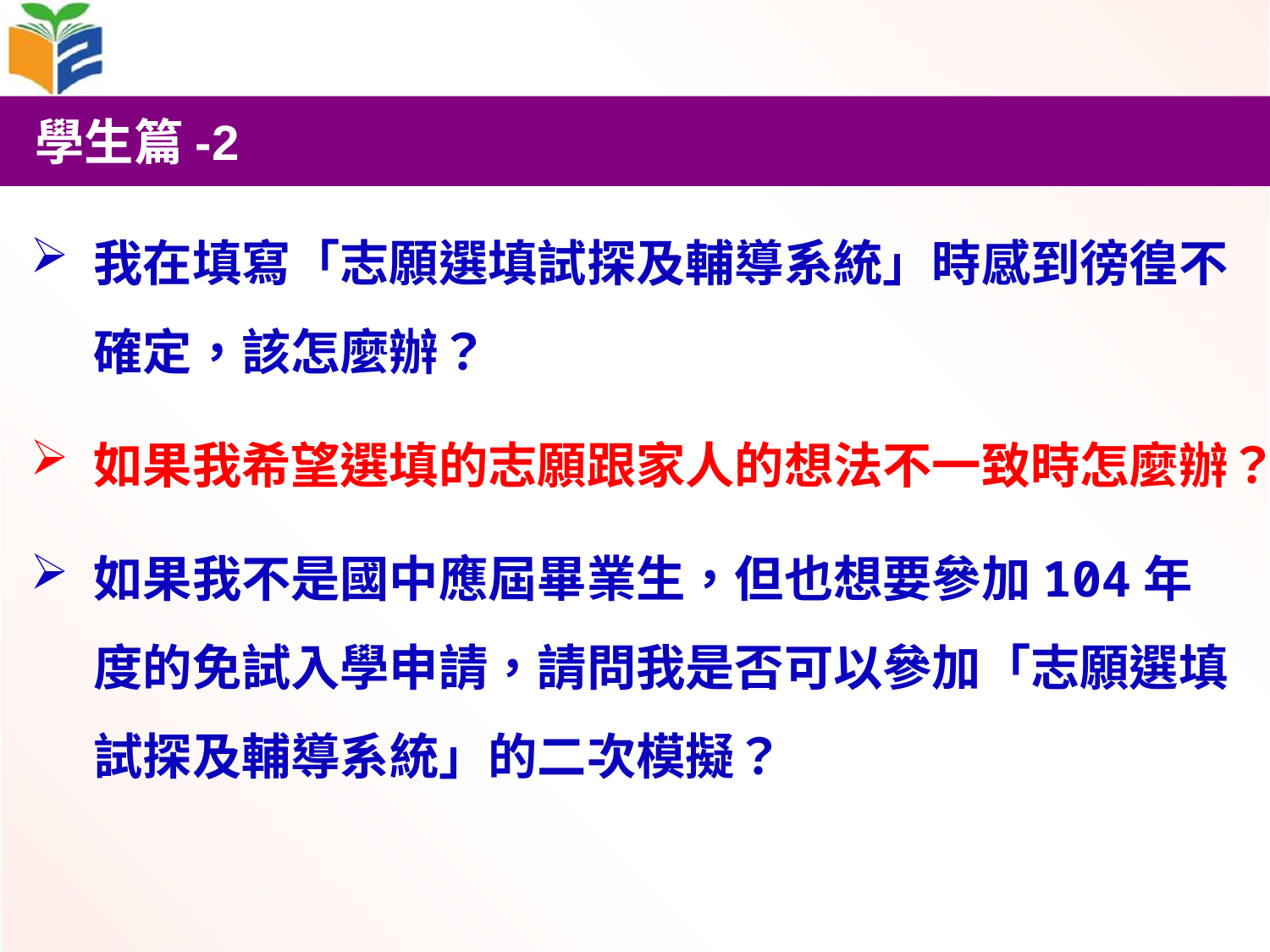

學生篇-2
我在填寫「志願選填試探及輔導系統」時感到徬徨不確定，該怎麼辦？
如果我希望選填的志願跟家人的想法不一致時怎麼辦？
如果我不是國中應屆畢業生，但也想要參加104年度的免試入學申請，請問我是否可以參加「志願選填試探及輔導系統」的二次模擬？